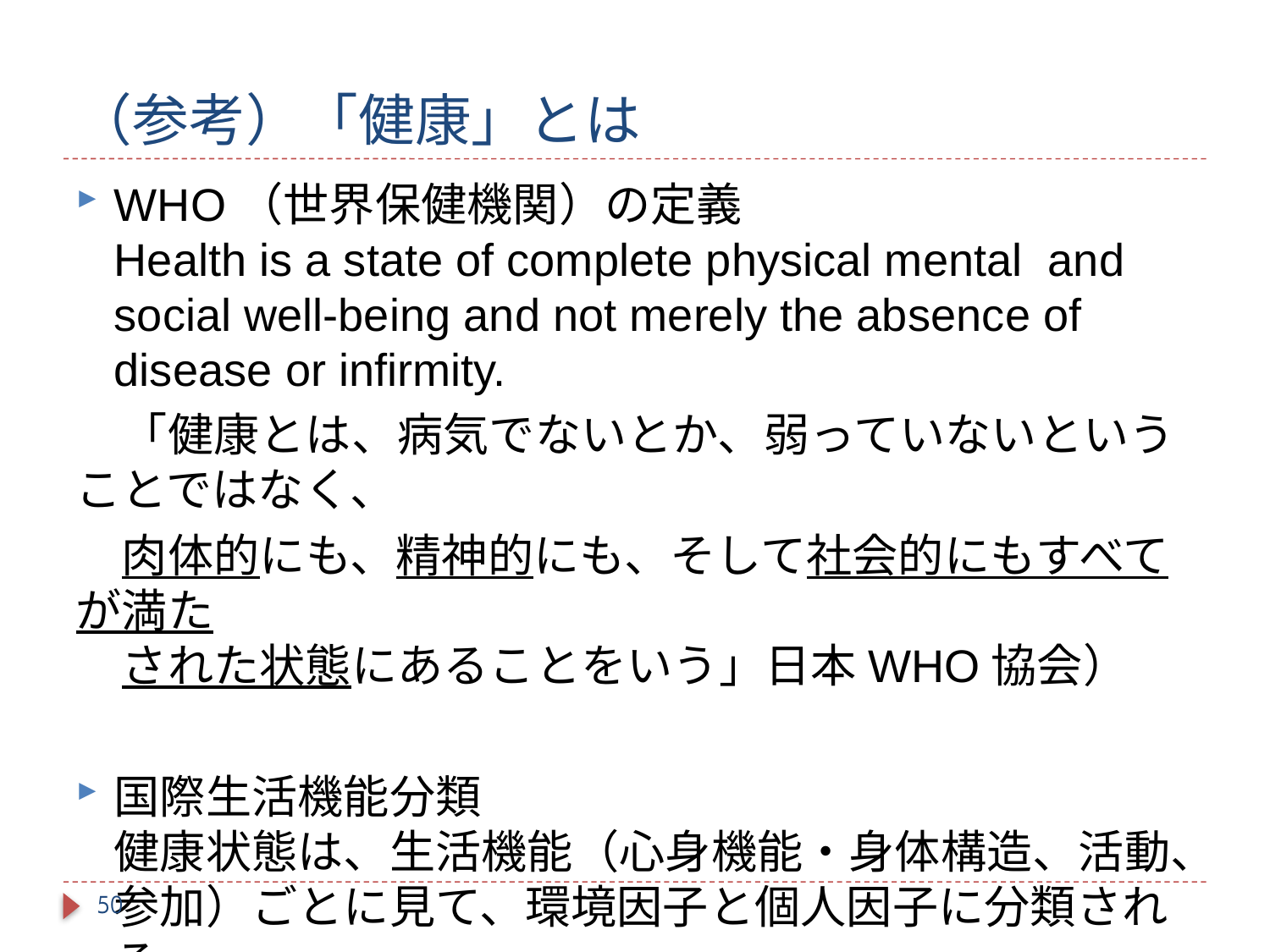

# （参考）「健康」とは
WHO（世界保健機関）の定義
Health is a state of complete physical mental  and social well-being and not merely the absence of disease or infirmity.
　「健康とは、病気でないとか、弱っていないということではなく、
　肉体的にも、精神的にも、そして社会的にもすべてが満た
　された状態にあることをいう」日本WHO協会）

国際生活機能分類
健康状態は、生活機能（心身機能・身体構造、活動、参加）ごとに見て、環境因子と個人因子に分類される
50